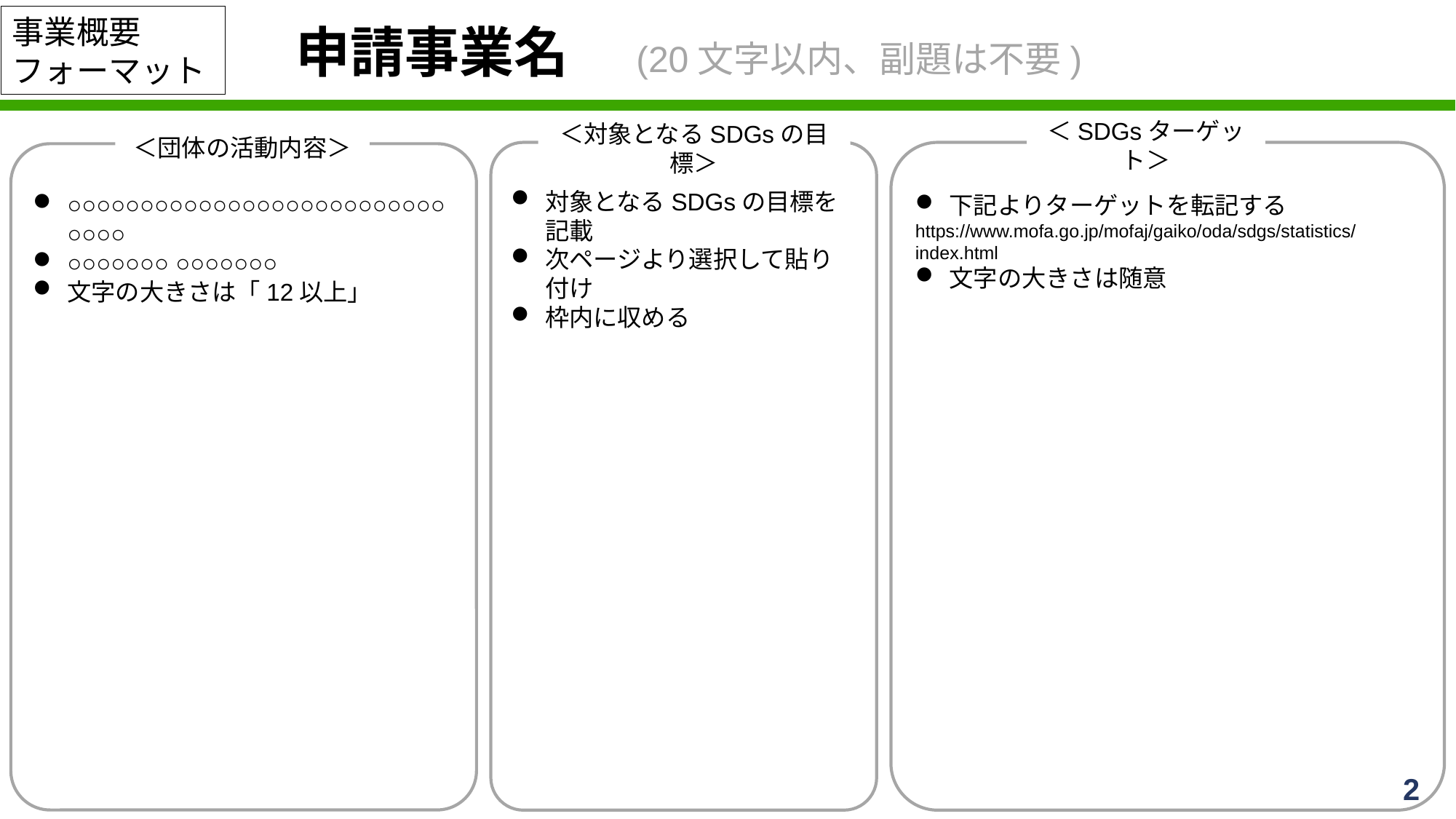

事業概要フォーマット
申請事業名　(20文字以内、副題は不要)

＜団体の活動内容＞
＜SDGsターゲット＞
＜対象となるSDGsの目標＞

対象となるSDGsの目標を記載
次ページより選択して貼り付け
枠内に収める

下記よりターゲットを転記する
https://www.mofa.go.jp/mofaj/gaiko/oda/sdgs/statistics/index.html
文字の大きさは随意

○○○○○○○○○○○○○○○○○○○○○○○○○○○○○○
○○○○○○○ ○○○○○○○
文字の大きさは「12以上」
2